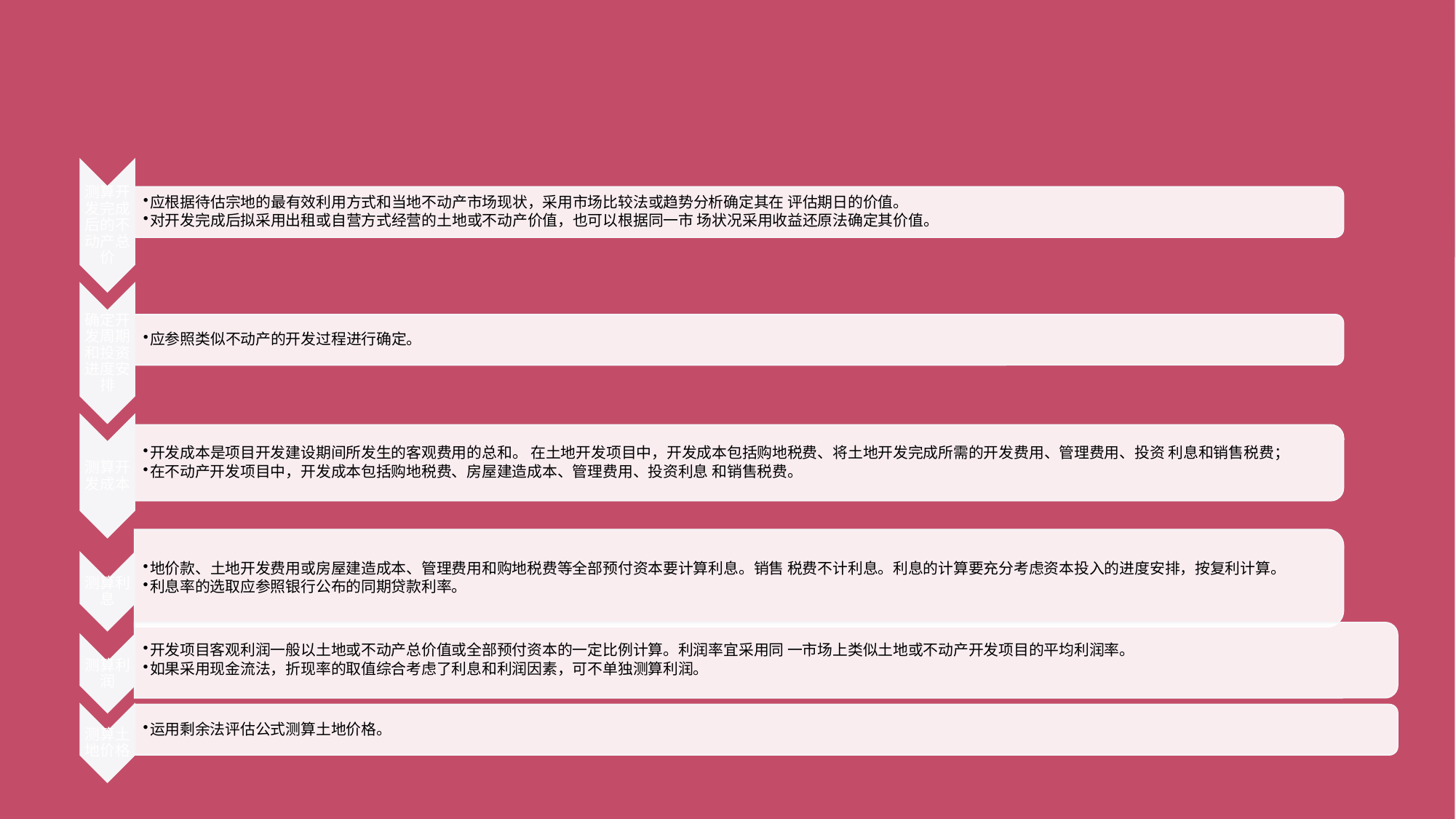

测算开发完成后的不动产总价
应根据待估宗地的最有效利用方式和当地不动产市场现状，采用市场比较法或趋势分析确定其在 评估期日的价值。
对开发完成后拟采用出租或自营方式经营的土地或不动产价值，也可以根据同一市 场状况采用收益还原法确定其价值。
确定开发周期和投资进度安排
应参照类似不动产的开发过程进行确定。
测算开发成本
开发成本是项目开发建设期间所发生的客观费用的总和。 在土地开发项目中，开发成本包括购地税费、将土地开发完成所需的开发费用、管理费用、投资 利息和销售税费；
在不动产开发项目中，开发成本包括购地税费、房屋建造成本、管理费用、投资利息 和销售税费。
测算利息
地价款、土地开发费用或房屋建造成本、管理费用和购地税费等全部预付资本要计算利息。销售 税费不计利息。利息的计算要充分考虑资本投入的进度安排，按复利计算。
利息率的选取应参照银行公布的同期贷款利率。
测算利润
开发项目客观利润一般以土地或不动产总价值或全部预付资本的一定比例计算。利润率宜采用同 一市场上类似土地或不动产开发项目的平均利润率。
如果采用现金流法，折现率的取值综合考虑了利息和利润因素，可不单独测算利润。
测算土地价格
运用剩余法评估公式测算土地价格。